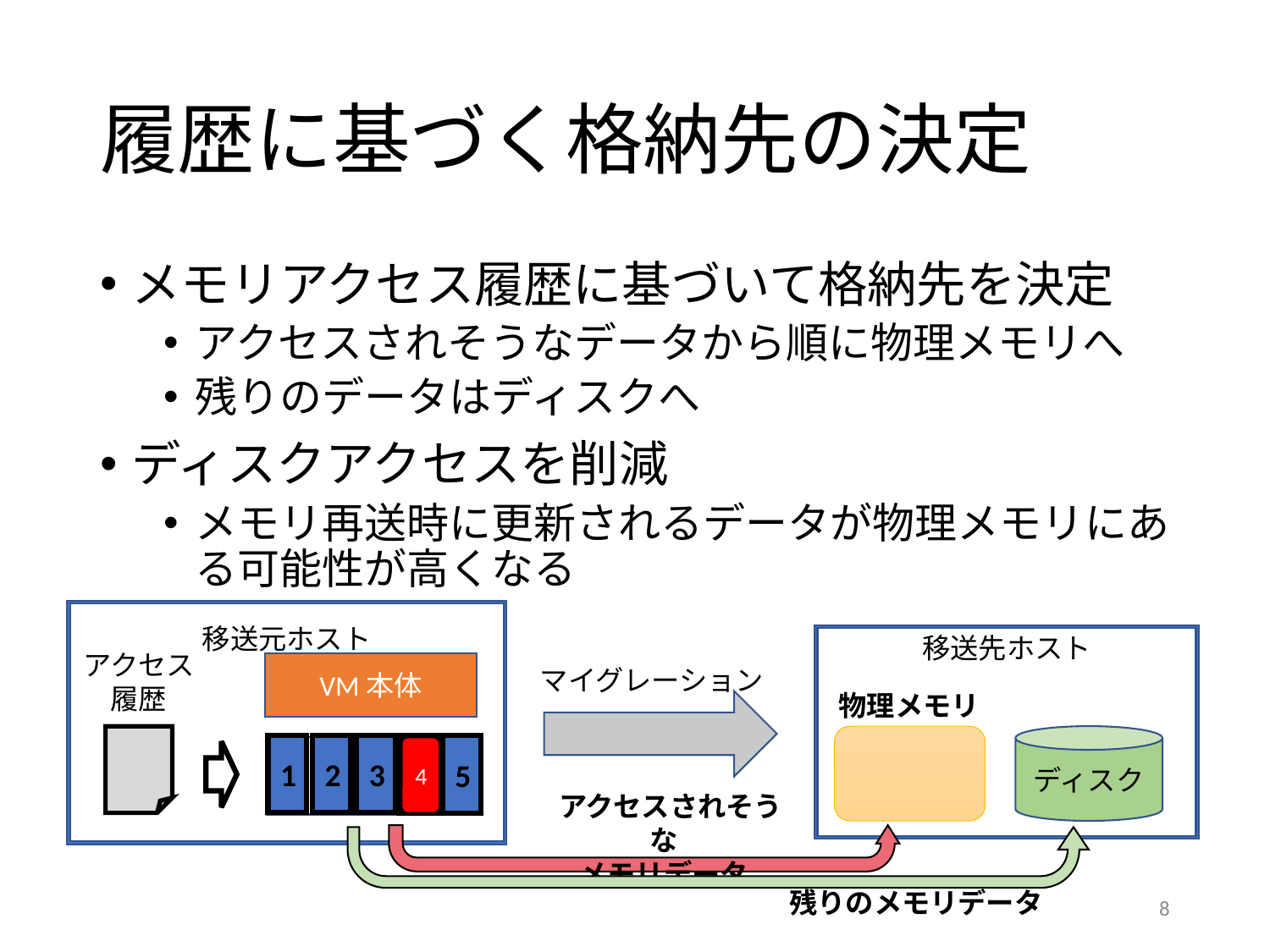

# 履歴に基づく格納先の決定
メモリアクセス履歴に基づいて格納先を決定
アクセスされそうなデータから順に物理メモリへ
残りのデータはディスクへ
ディスクアクセスを削減
メモリ再送時に更新されるデータが物理メモリにある可能性が高くなる

移送元ホスト

移送先ホスト

アクセス
履歴
VM本体
マイグレーション
物理メモリ

ディスク

1
2
3
4
5
4

 アクセスされそうな
メモリデータ

残りのメモリデータ
8